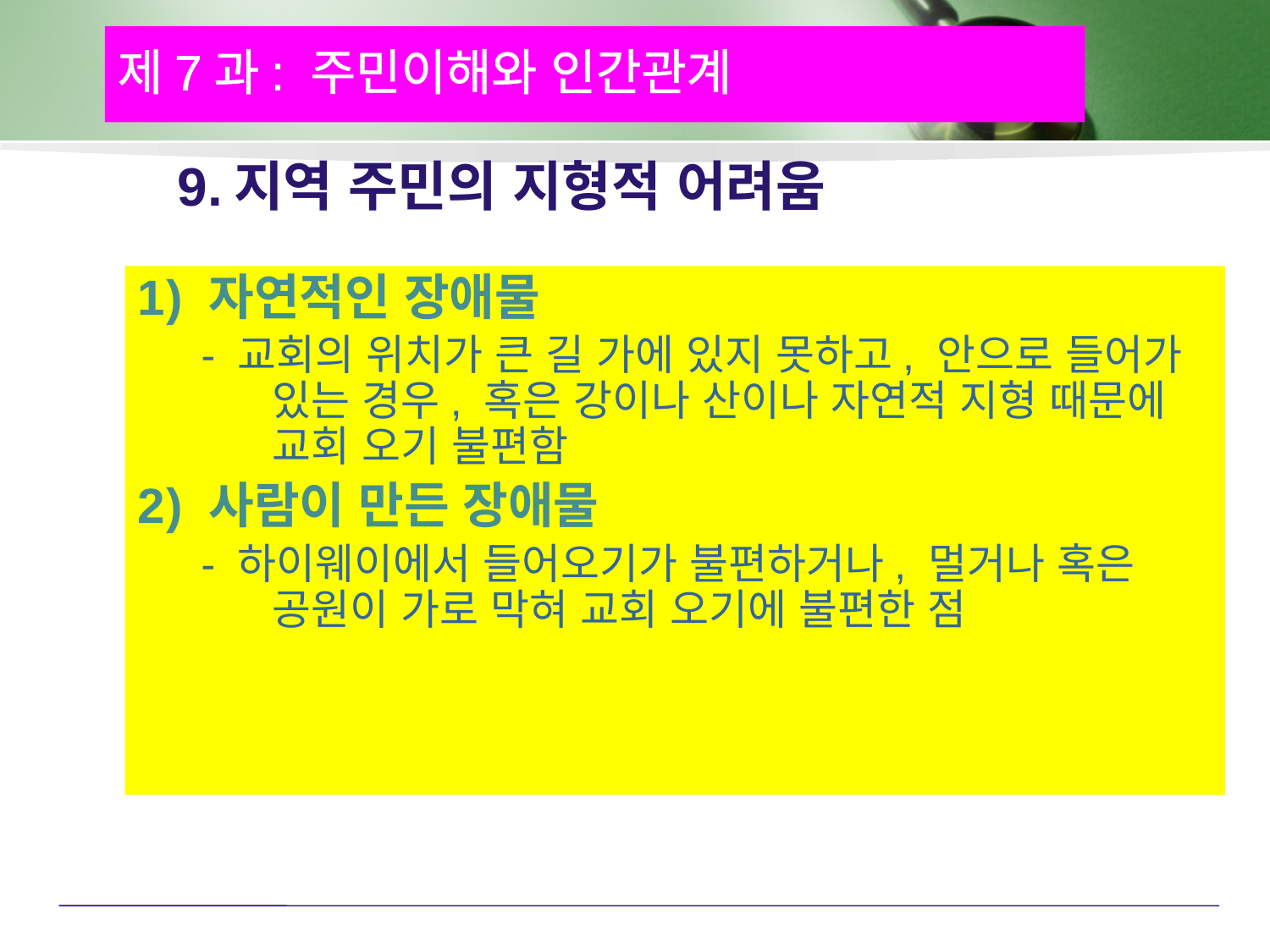

제7과: 주민이해와 인간관계
# 9.지역 주민의 지형적 어려움
자연적인 장애물
- 교회의 위치가 큰 길 가에 있지 못하고, 안으로 들어가 있는 경우, 혹은 강이나 산이나 자연적 지형 때문에 교회 오기 불편함
사람이 만든 장애물
- 하이웨이에서 들어오기가 불편하거나, 멀거나 혹은 공원이 가로 막혀 교회 오기에 불편한 점